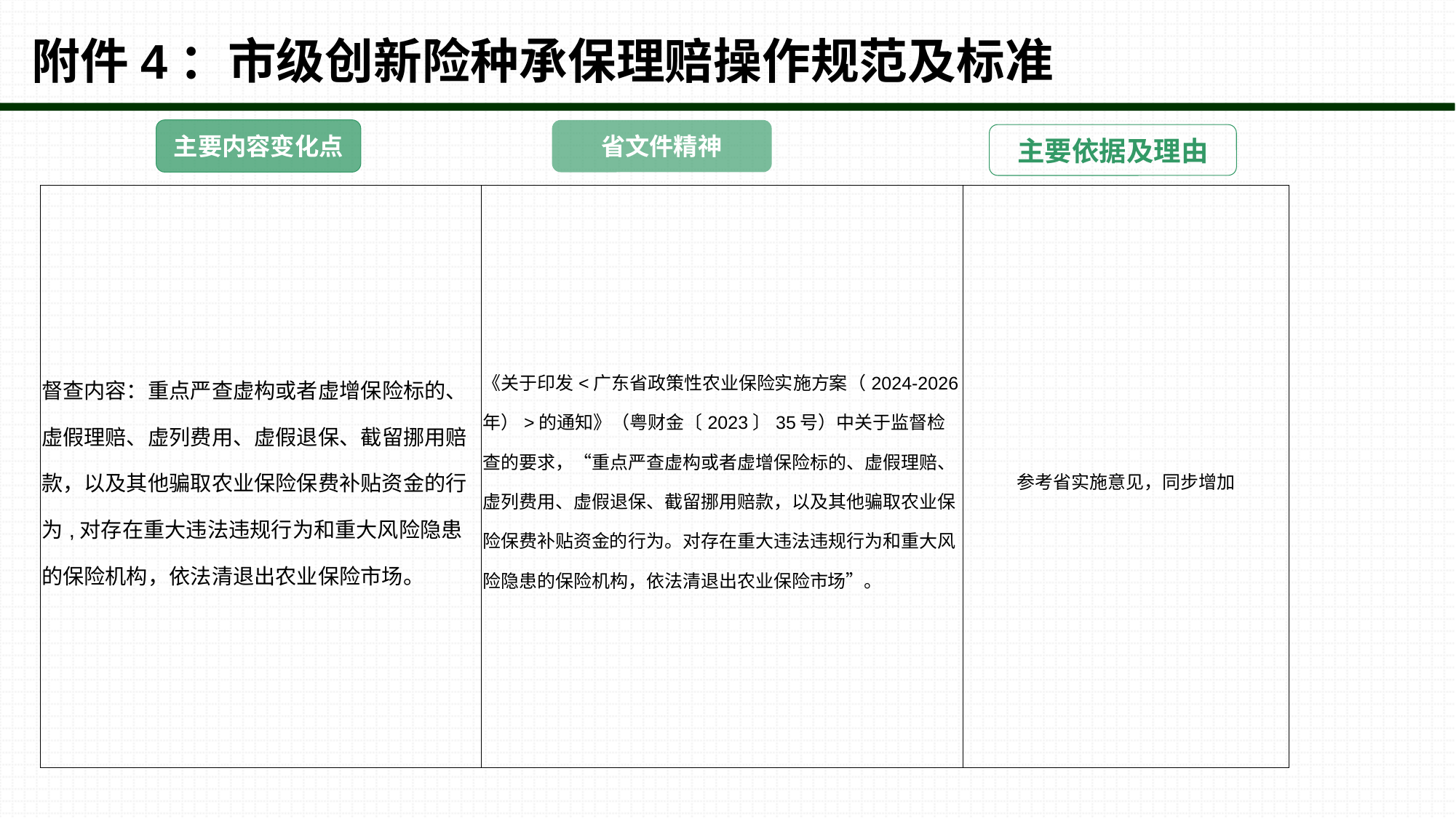

# 附件4：市级创新险种承保理赔操作规范及标准

主要内容变化点
省文件精神
主要依据及理由
| 督查内容：重点严查虚构或者虚增保险标的、虚假理赔、虚列费用、虚假退保、截留挪用赔款，以及其他骗取农业保险保费补贴资金的行为,对存在重大违法违规行为和重大风险隐患的保险机构，依法清退出农业保险市场。 | 《关于印发<广东省政策性农业保险实施方案（2024-2026年）>的通知》（粤财金〔2023〕35号）中关于监督检查的要求，“重点严查虚构或者虚增保险标的、虚假理赔、虚列费用、虚假退保、截留挪用赔款，以及其他骗取农业保险保费补贴资金的行为。对存在重大违法违规行为和重大风险隐患的保险机构，依法清退出农业保险市场”。 | 参考省实施意见，同步增加 |
| --- | --- | --- |